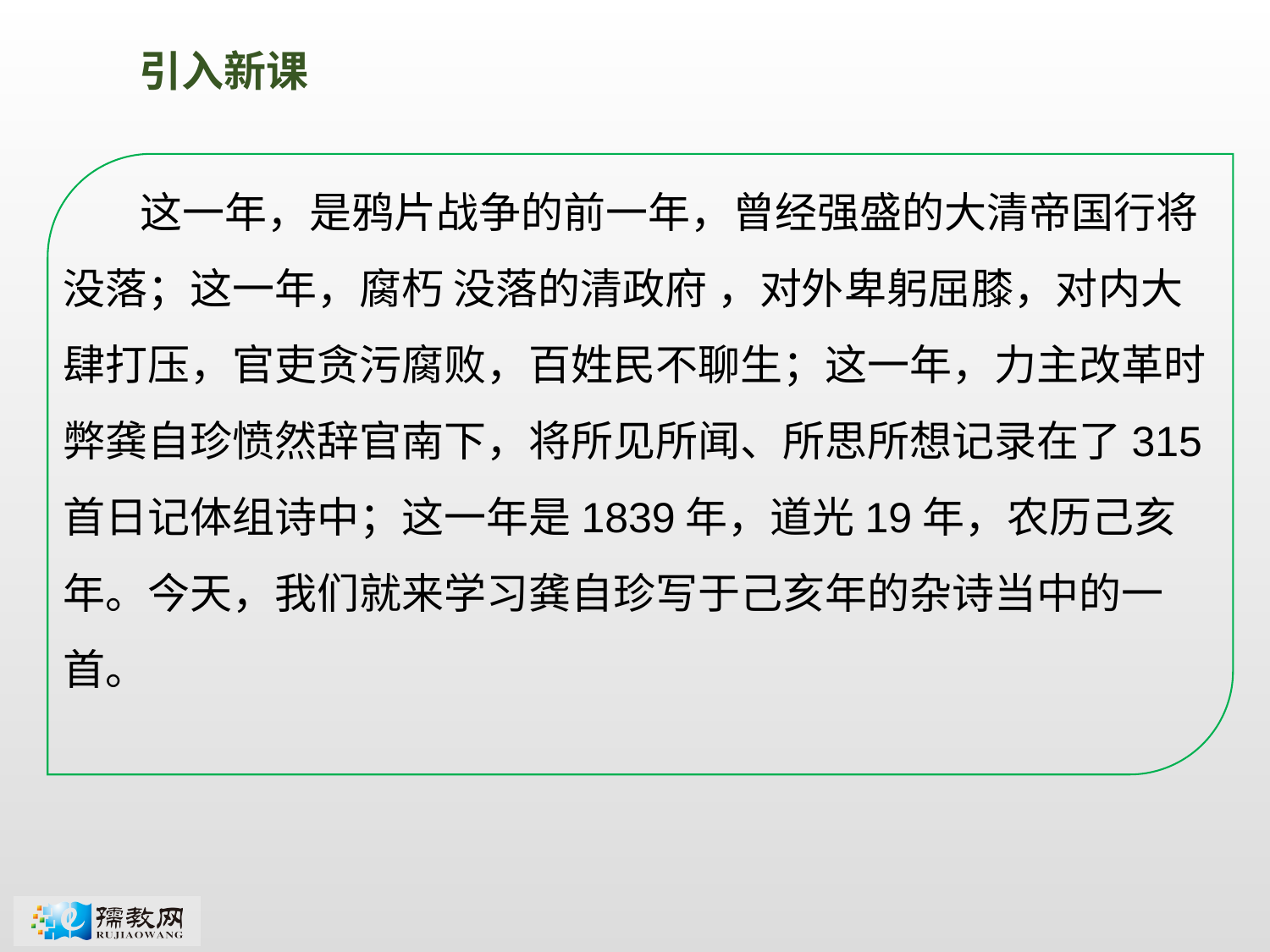

引入新课

       这一年，是鸦片战争的前一年，曾经强盛的大清帝国行将没落；这一年，腐朽 没落的清政府 ，对外卑躬屈膝，对内大肆打压，官吏贪污腐败，百姓民不聊生；这一年，力主改革时弊龚自珍愤然辞官南下，将所见所闻、所思所想记录在了315首日记体组诗中；这一年是1839年，道光19年，农历己亥年。今天，我们就来学习龚自珍写于己亥年的杂诗当中的一首。